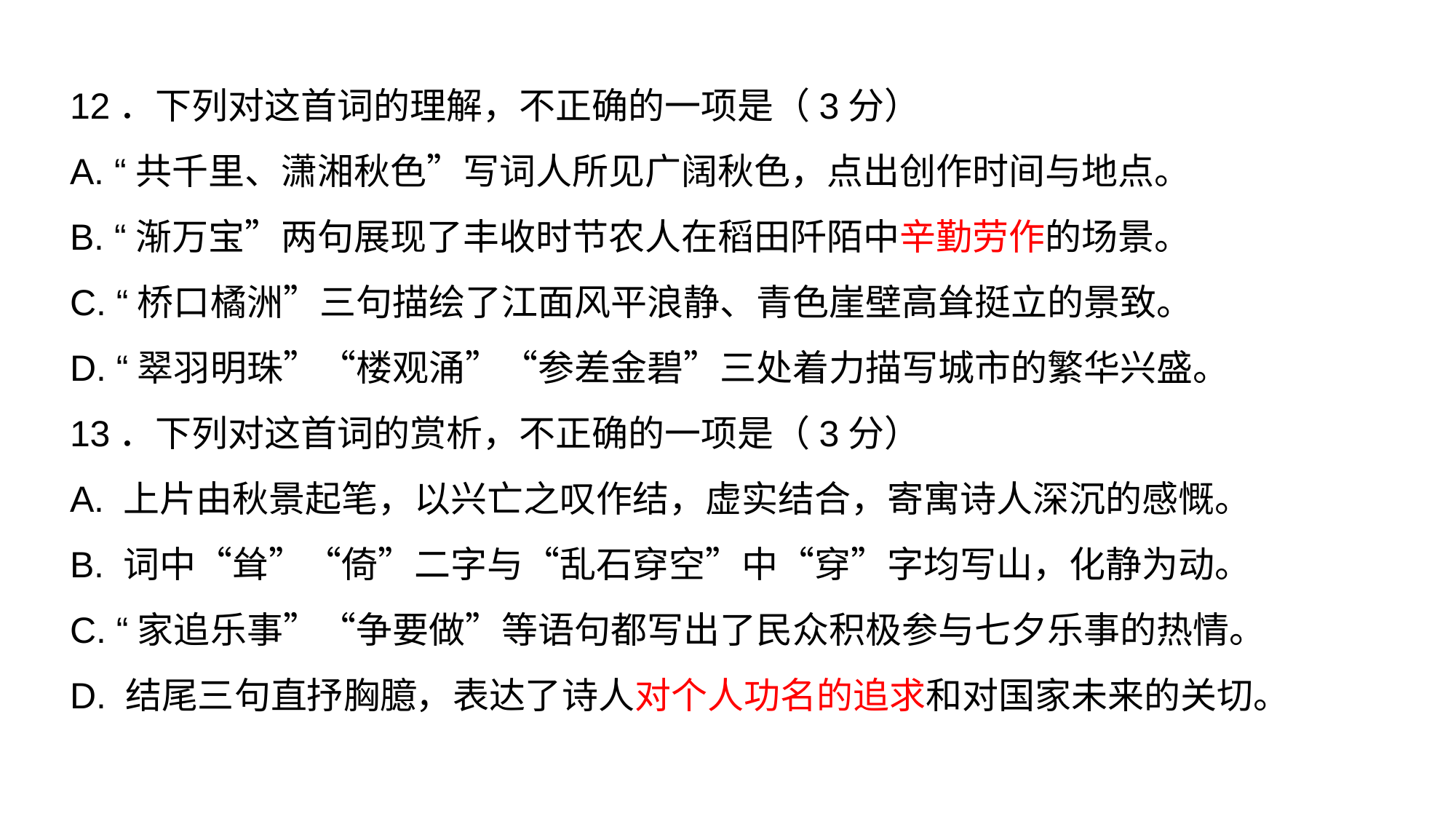

12．下列对这首词的理解，不正确的一项是（3分）
A. “共千里、潇湘秋色”写词人所见广阔秋色，点出创作时间与地点。
B. “渐万宝”两句展现了丰收时节农人在稻田阡陌中辛勤劳作的场景。
C. “桥口橘洲”三句描绘了江面风平浪静、青色崖壁高耸挺立的景致。
D. “翠羽明珠”“楼观涌”“参差金碧”三处着力描写城市的繁华兴盛。
13．下列对这首词的赏析，不正确的一项是（3分）
A. 上片由秋景起笔，以兴亡之叹作结，虚实结合，寄寓诗人深沉的感慨。
B. 词中“耸”“倚”二字与“乱石穿空”中“穿”字均写山，化静为动。
C. “家追乐事”“争要做”等语句都写出了民众积极参与七夕乐事的热情。
D. 结尾三句直抒胸臆，表达了诗人对个人功名的追求和对国家未来的关切。